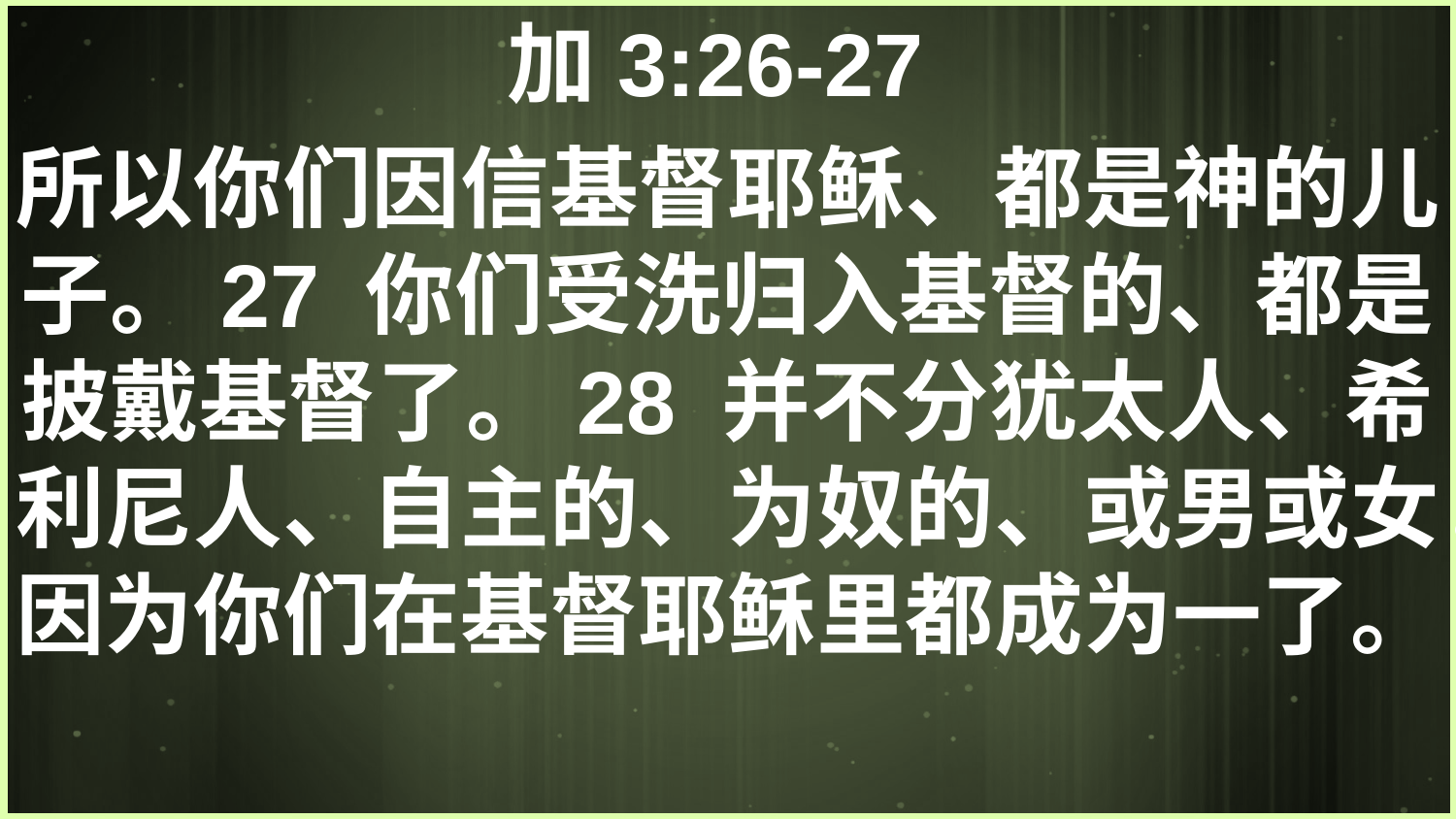

加3:26-27
所以你们因信基督耶稣、都是神的儿子。27 你们受洗归入基督的、都是披戴基督了。28 并不分犹太人、希利尼人、自主的、为奴的、或男或女．因为你们在基督耶稣里都成为一了。